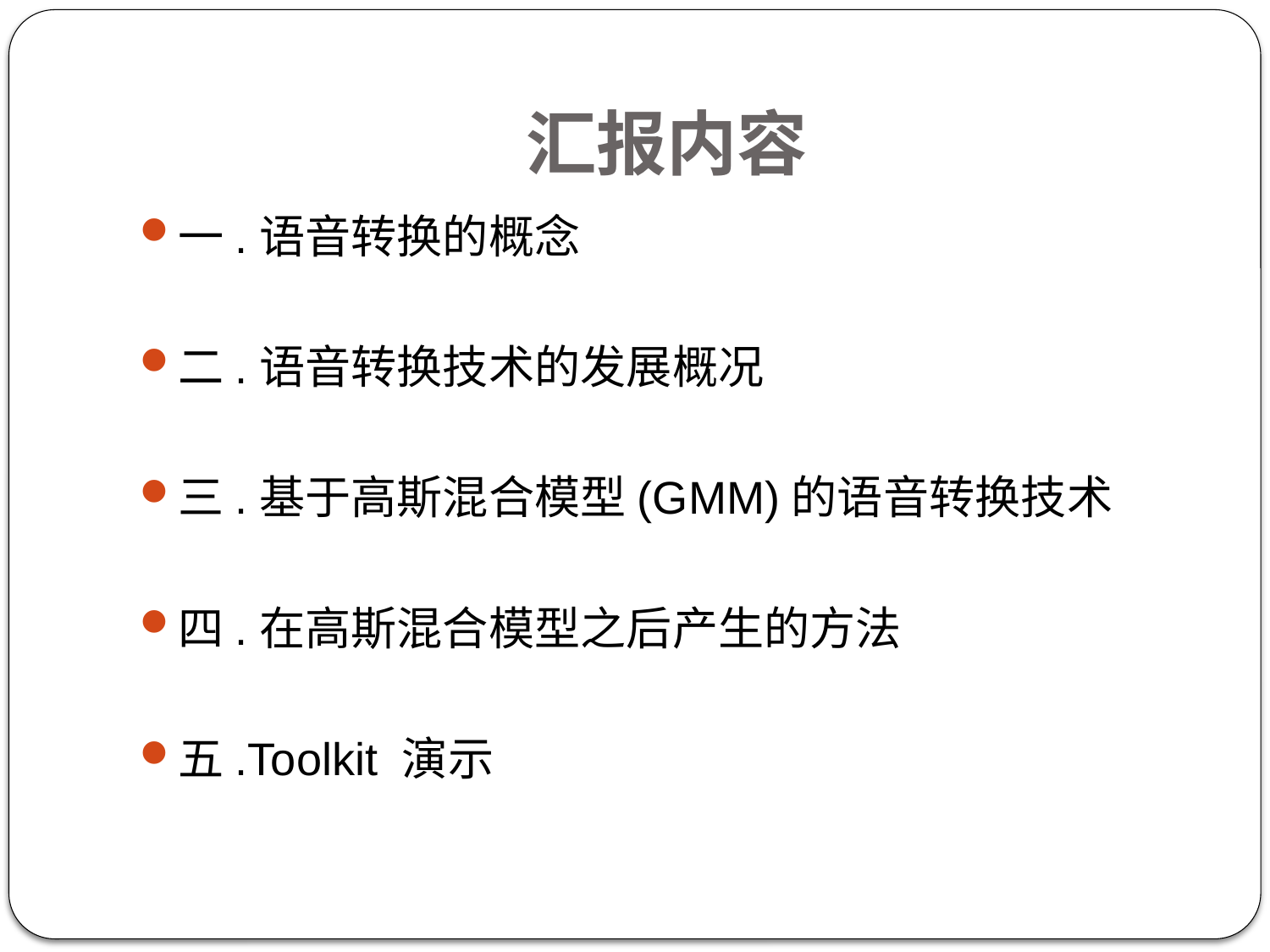

# 汇报内容
一.语音转换的概念

二.语音转换技术的发展概况

三.基于高斯混合模型(GMM)的语音转换技术

四.在高斯混合模型之后产生的方法

五.Toolkit 演示